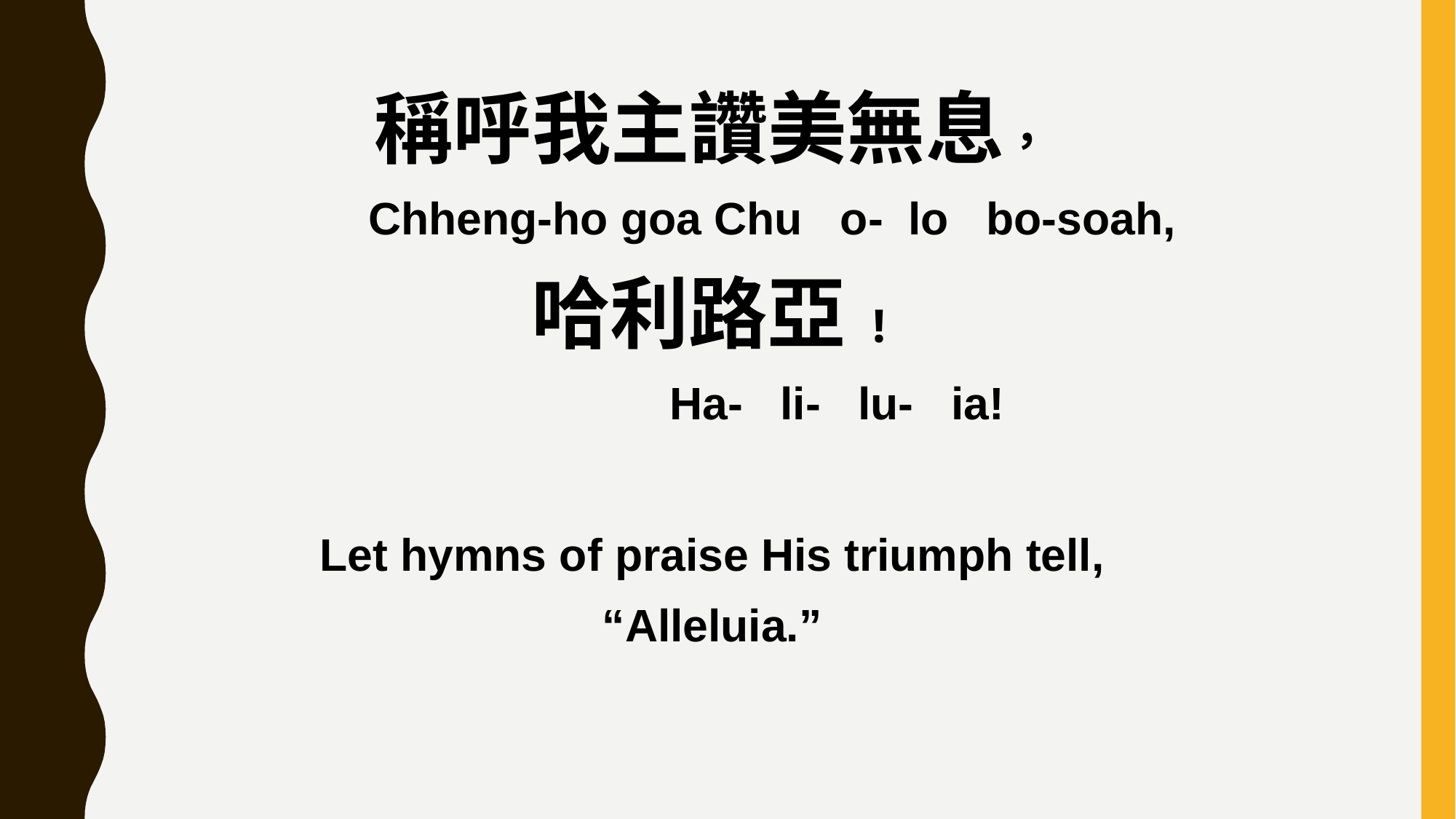

稱呼我主讚美無息，
               Chheng-ho goa Chu   o-  lo   bo-soah,
哈利路亞!
                                       Ha-   li-   lu-   ia!

Let hymns of praise His triumph tell,
“Alleluia.”